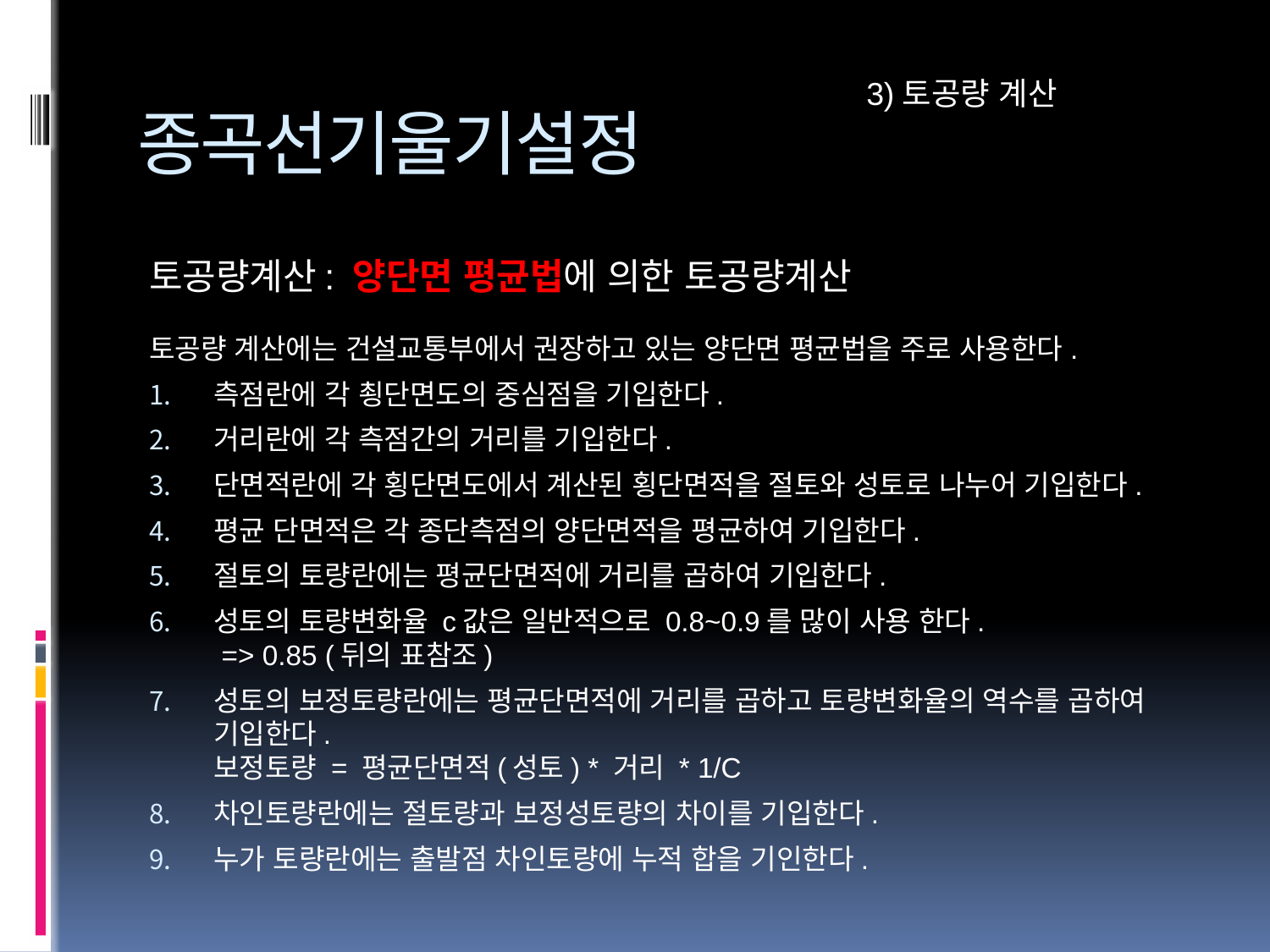

3)토공량 계산
# 종곡선기울기설정
토공량계산: 양단면 평균법에 의한 토공량계산
토공량 계산에는 건설교통부에서 권장하고 있는 양단면 평균법을 주로 사용한다.
측점란에 각 쵱단면도의 중심점을 기입한다.
거리란에 각 측점간의 거리를 기입한다.
단면적란에 각 횡단면도에서 계산된 횡단면적을 절토와 성토로 나누어 기입한다.
평균 단면적은 각 종단측점의 양단면적을 평균하여 기입한다.
절토의 토량란에는 평균단면적에 거리를 곱하여 기입한다.
성토의 토량변화율 c값은 일반적으로 0.8~0.9를 많이 사용 한다.
 => 0.85 (뒤의 표참조)
성토의 보정토량란에는 평균단면적에 거리를 곱하고 토량변화율의 역수를 곱하여 기입한다.
보정토량 = 평균단면적(성토) * 거리 * 1/C
차인토량란에는 절토량과 보정성토량의 차이를 기입한다.
누가 토량란에는 출발점 차인토량에 누적 합을 기인한다.